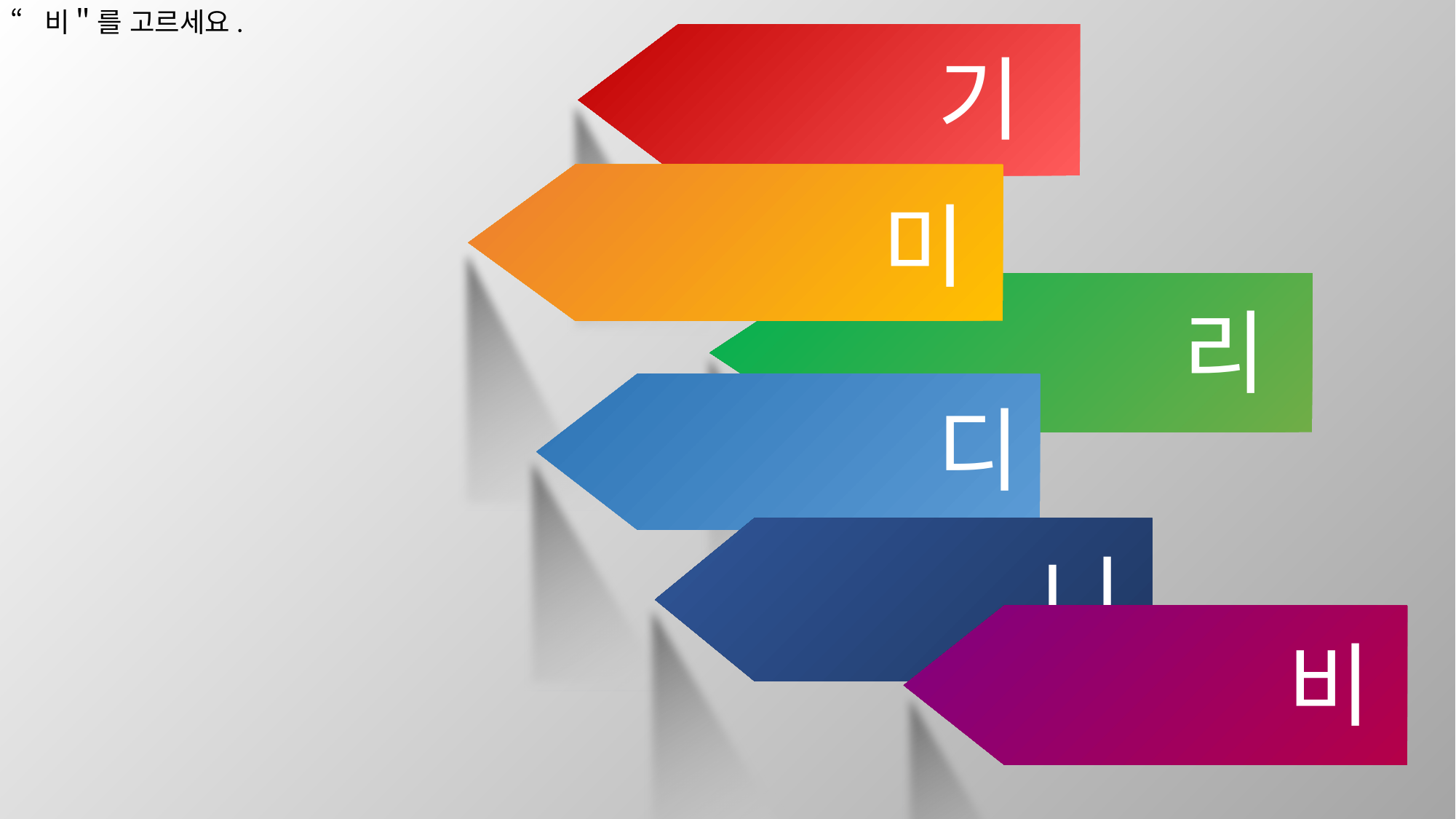

“비＂를 고르세요.

기

미

리

디

니

비